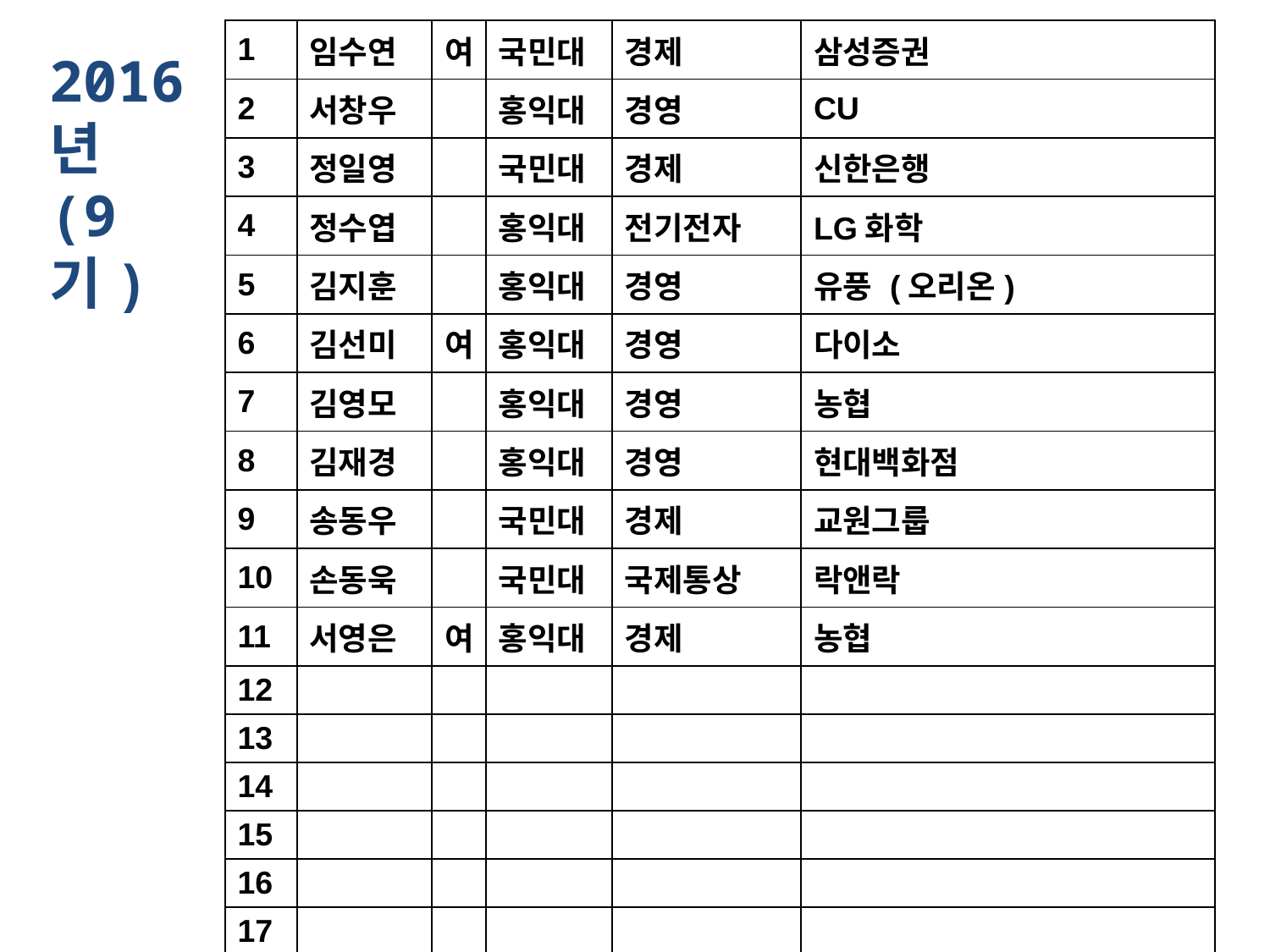

| 1 | 임수연 | 여 | 국민대 | 경제 | 삼성증권 |
| --- | --- | --- | --- | --- | --- |
| 2 | 서창우 |  | 홍익대 | 경영 | CU |
| 3 | 정일영 |  | 국민대 | 경제 | 신한은행 |
| 4 | 정수엽 |  | 홍익대 | 전기전자 | LG화학 |
| 5 | 김지훈 |  | 홍익대 | 경영 | 유풍 (오리온) |
| 6 | 김선미 | 여 | 홍익대 | 경영 | 다이소 |
| 7 | 김영모 |  | 홍익대 | 경영 | 농협 |
| 8 | 김재경 |  | 홍익대 | 경영 | 현대백화점 |
| 9 | 송동우 |  | 국민대 | 경제 | 교원그룹 |
| 10 | 손동욱 |  | 국민대 | 국제통상 | 락앤락 |
| 11 | 서영은 | 여 | 홍익대 | 경제 | 농협 |
| 12 |  |  |  |  |  |
| 13 |  |  |  |  |  |
| 14 |  |  |  |  |  |
| 15 |  |  |  |  |  |
| 16 |  |  |  |  |  |
| 17 |  |  |  |  |  |
| 18 |  |  |  |  |  |
2016년
(9기)